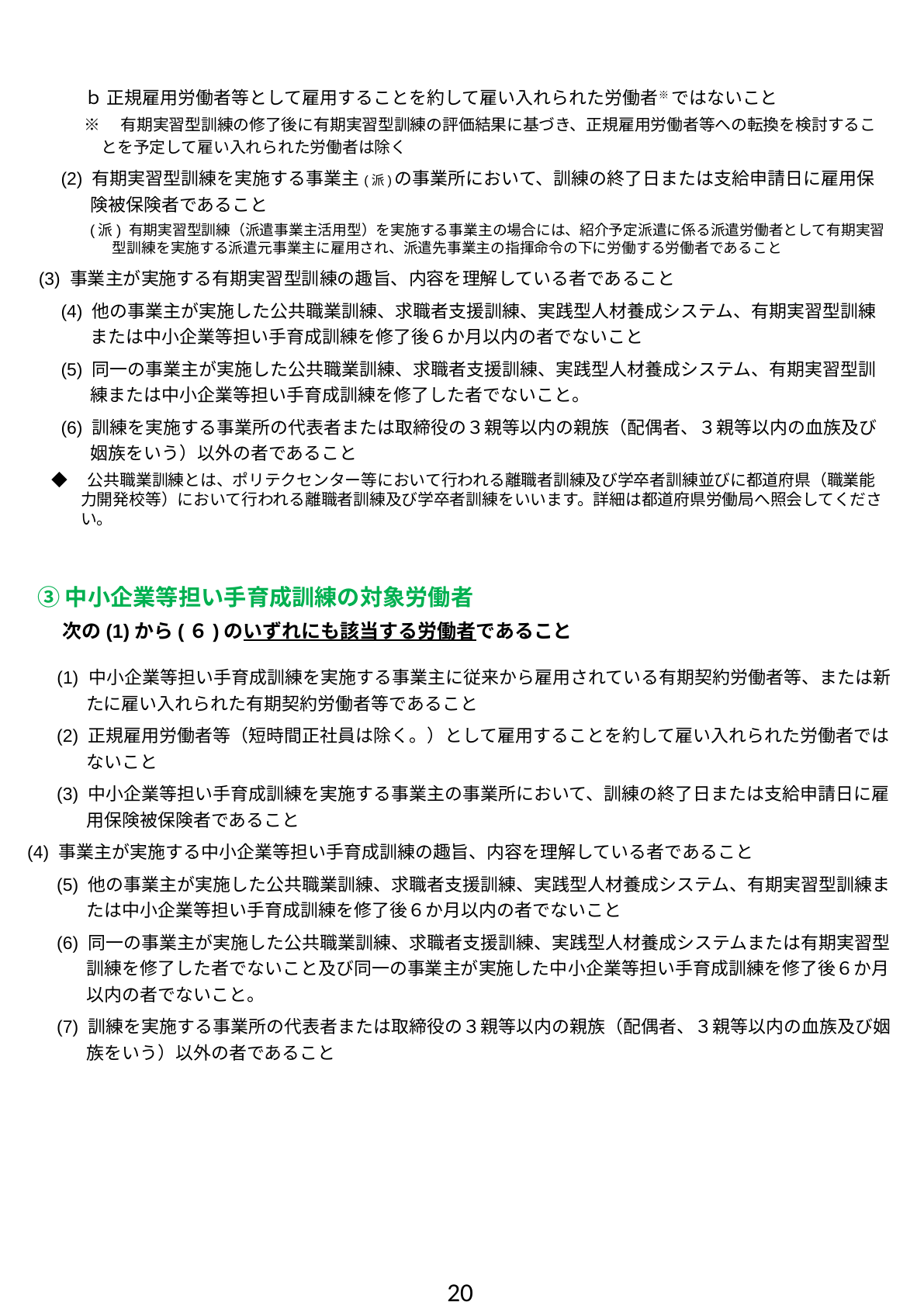

ｂ 正規雇用労働者等として雇用することを約して雇い入れられた労働者※ ではないこと
※　有期実習型訓練の修了後に有期実習型訓練の評価結果に基づき、正規雇用労働者等への転換を検討することを予定して雇い入れられた労働者は除く
(2) 有期実習型訓練を実施する事業主(派)の事業所において、訓練の終了日または支給申請日に雇用保険被保険者であること
(派) 有期実習型訓練（派遣事業主活用型）を実施する事業主の場合には、紹介予定派遣に係る派遣労働者として有期実習型訓練を実施する派遣元事業主に雇用され、派遣先事業主の指揮命令の下に労働する労働者であること
(3) 事業主が実施する有期実習型訓練の趣旨、内容を理解している者であること
(4) 他の事業主が実施した公共職業訓練、求職者支援訓練、実践型人材養成システム、有期実習型訓練または中小企業等担い手育成訓練を修了後６か月以内の者でないこと
(5) 同一の事業主が実施した公共職業訓練、求職者支援訓練、実践型人材養成システム、有期実習型訓練または中小企業等担い手育成訓練を修了した者でないこと。
(6) 訓練を実施する事業所の代表者または取締役の３親等以内の親族（配偶者、３親等以内の血族及び姻族をいう）以外の者であること
◆　公共職業訓練とは、ポリテクセンター等において行われる離職者訓練及び学卒者訓練並びに都道府県（職業能力開発校等）において行われる離職者訓練及び学卒者訓練をいいます。詳細は都道府県労働局へ照会してください。

　③ 中小企業等担い手育成訓練の対象労働者
　　次の(1)から(６)のいずれにも該当する労働者であること

(1) 中小企業等担い手育成訓練を実施する事業主に従来から雇用されている有期契約労働者等、または新たに雇い入れられた有期契約労働者等であること
(2) 正規雇用労働者等（短時間正社員は除く。）として雇用することを約して雇い入れられた労働者ではないこと
(3) 中小企業等担い手育成訓練を実施する事業主の事業所において、訓練の終了日または支給申請日に雇用保険被保険者であること
(4) 事業主が実施する中小企業等担い手育成訓練の趣旨、内容を理解している者であること
(5) 他の事業主が実施した公共職業訓練、求職者支援訓練、実践型人材養成システム、有期実習型訓練または中小企業等担い手育成訓練を修了後６か月以内の者でないこと
(6) 同一の事業主が実施した公共職業訓練、求職者支援訓練、実践型人材養成システムまたは有期実習型訓練を修了した者でないこと及び同一の事業主が実施した中小企業等担い手育成訓練を修了後６か月以内の者でないこと。
(7) 訓練を実施する事業所の代表者または取締役の３親等以内の親族（配偶者、３親等以内の血族及び姻族をいう）以外の者であること

20